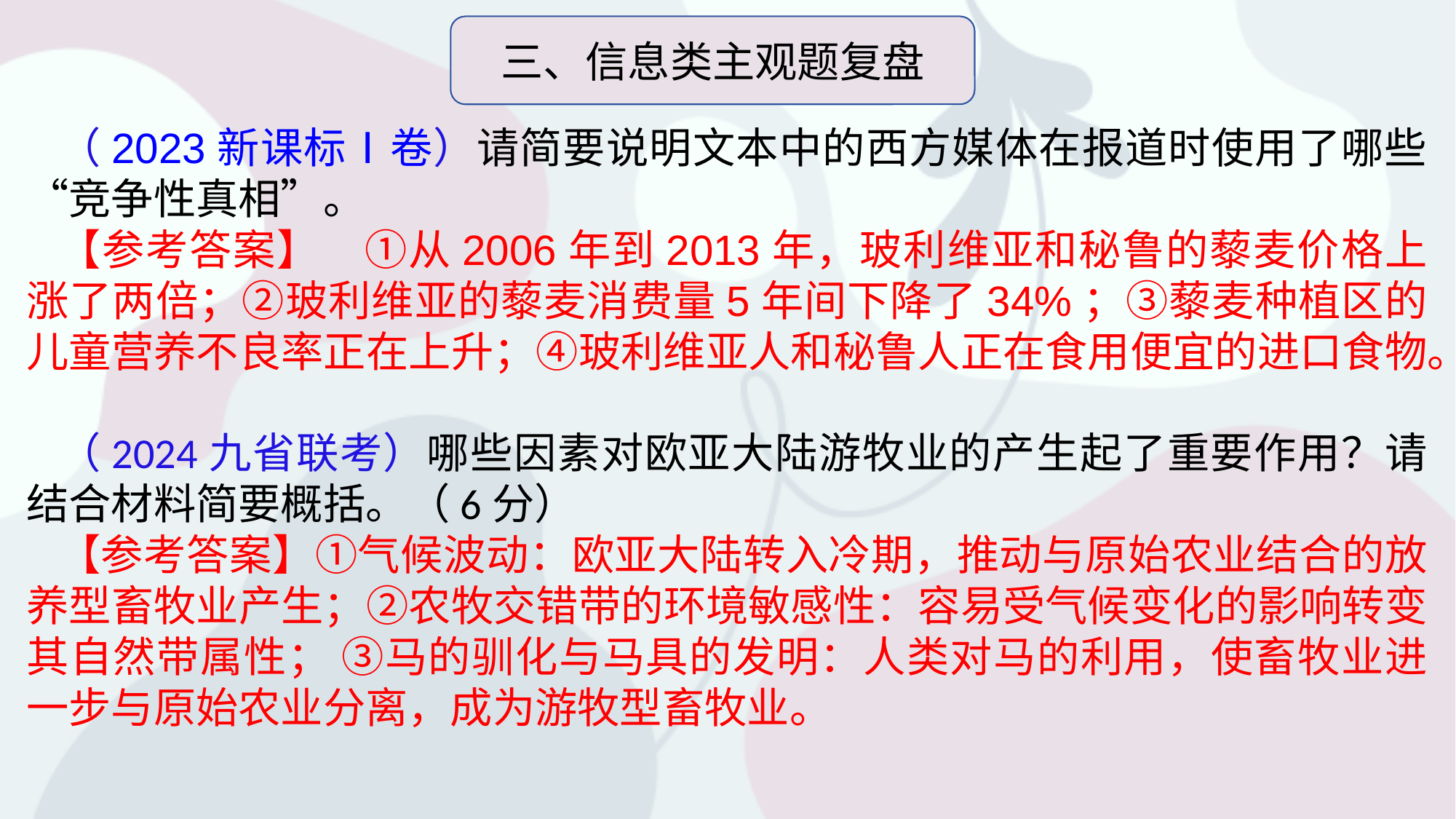

三、信息类主观题复盘
（2023新课标Ⅰ卷）请简要说明文本中的西方媒体在报道时使用了哪些“竞争性真相”。
【参考答案】　①从2006年到2013年，玻利维亚和秘鲁的藜麦价格上涨了两倍；②玻利维亚的藜麦消费量5年间下降了34%；③藜麦种植区的儿童营养不良率正在上升；④玻利维亚人和秘鲁人正在食用便宜的进口食物。

（2024九省联考）哪些因素对欧亚大陆游牧业的产生起了重要作用？请结合材料简要概括。（6分）
【参考答案】①气候波动：欧亚大陆转入冷期，推动与原始农业结合的放养型畜牧业产生；②农牧交错带的环境敏感性：容易受气候变化的影响转变其自然带属性； ③马的驯化与马具的发明：人类对马的利用，使畜牧业进一步与原始农业分离，成为游牧型畜牧业。